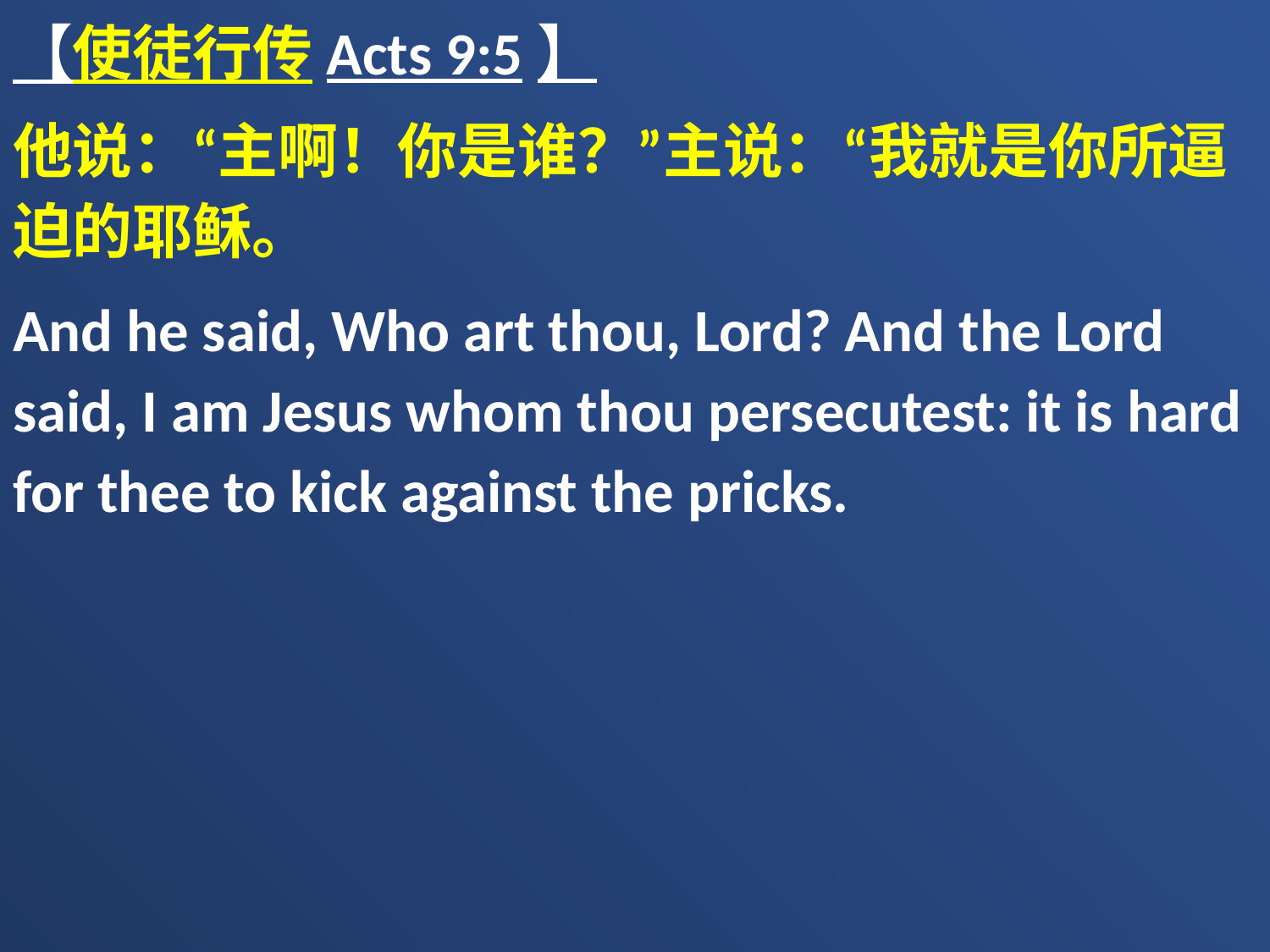

【使徒行传Acts 9:5】
他说：“主啊！你是谁？”主说：“我就是你所逼迫的耶稣。
And he said, Who art thou, Lord? And the Lord said, I am Jesus whom thou persecutest: it is hard for thee to kick against the pricks.